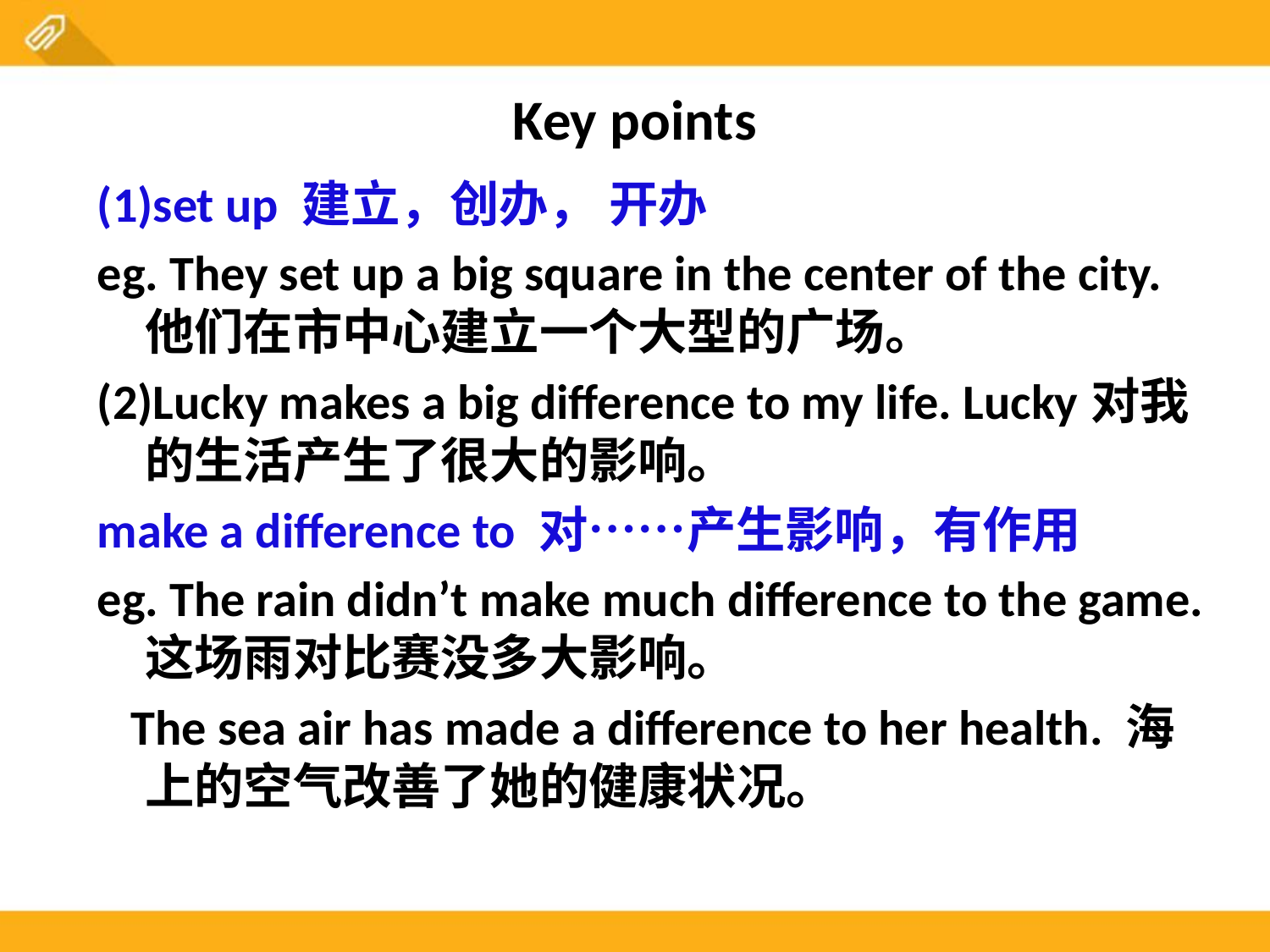

Key points
(1)set up 建立，创办， 开办
eg. They set up a big square in the center of the city. 他们在市中心建立一个大型的广场。
(2)Lucky makes a big difference to my life. Lucky对我的生活产生了很大的影响。
make a difference to 对……产生影响，有作用
eg. The rain didn’t make much difference to the game. 这场雨对比赛没多大影响。
   The sea air has made a difference to her health. 海上的空气改善了她的健康状况。